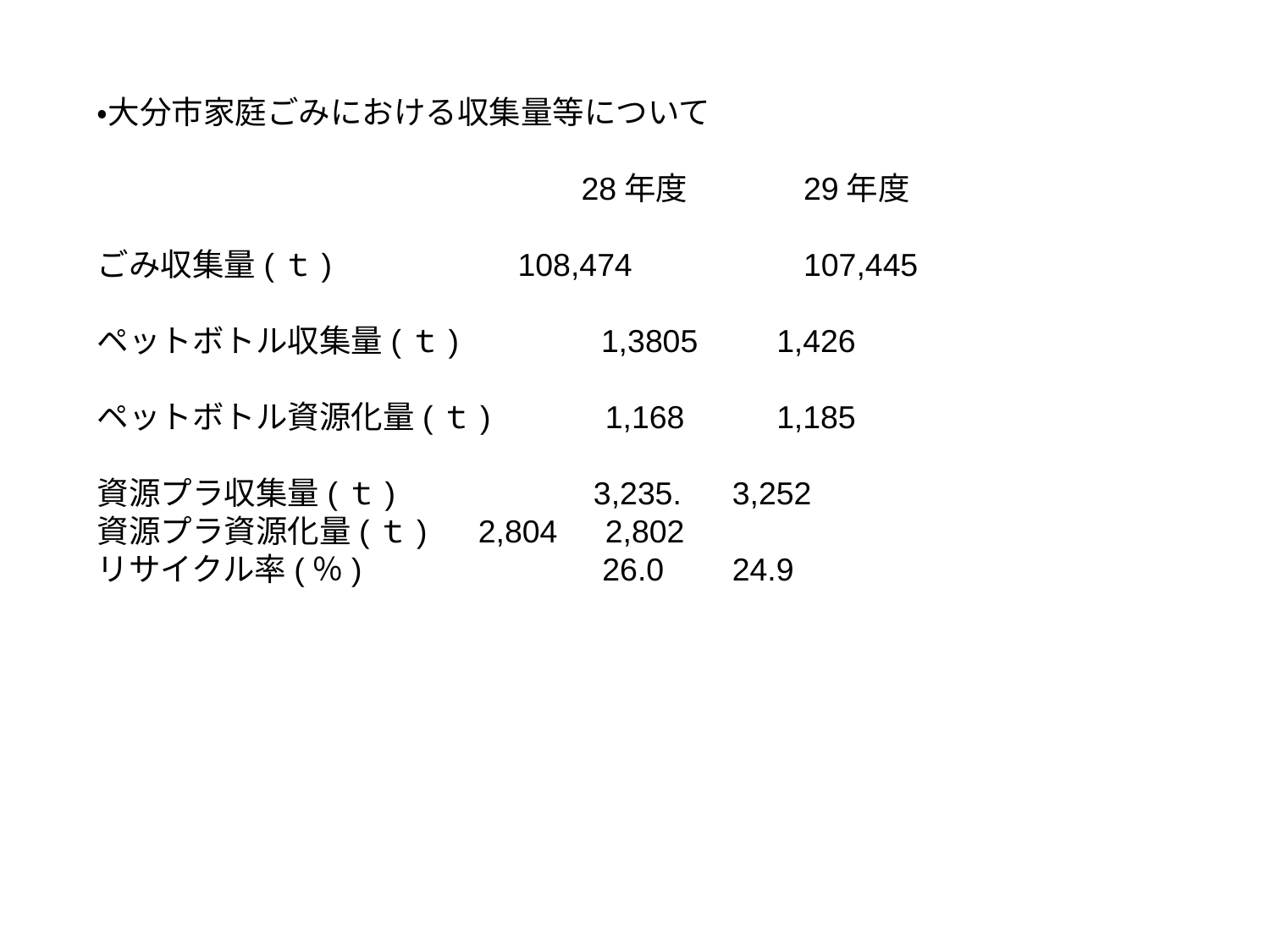

・大分市家庭ごみにおける収集量等について
	　　　　　　　　　　　28年度	　　29年度
ごみ収集量(ｔ)	　　　　　108,474 	　　107,445
ペットボトル収集量(ｔ)　　　　1,3805 	     1,426
ペットボトル資源化量(ｔ)	1,168  	     1,185

資源プラ収集量(ｔ)	             3,235. 	3,252
資源プラ資源化量(ｔ)	2,804 	2,802
リサイクル率(％)	              26.0     	24.9